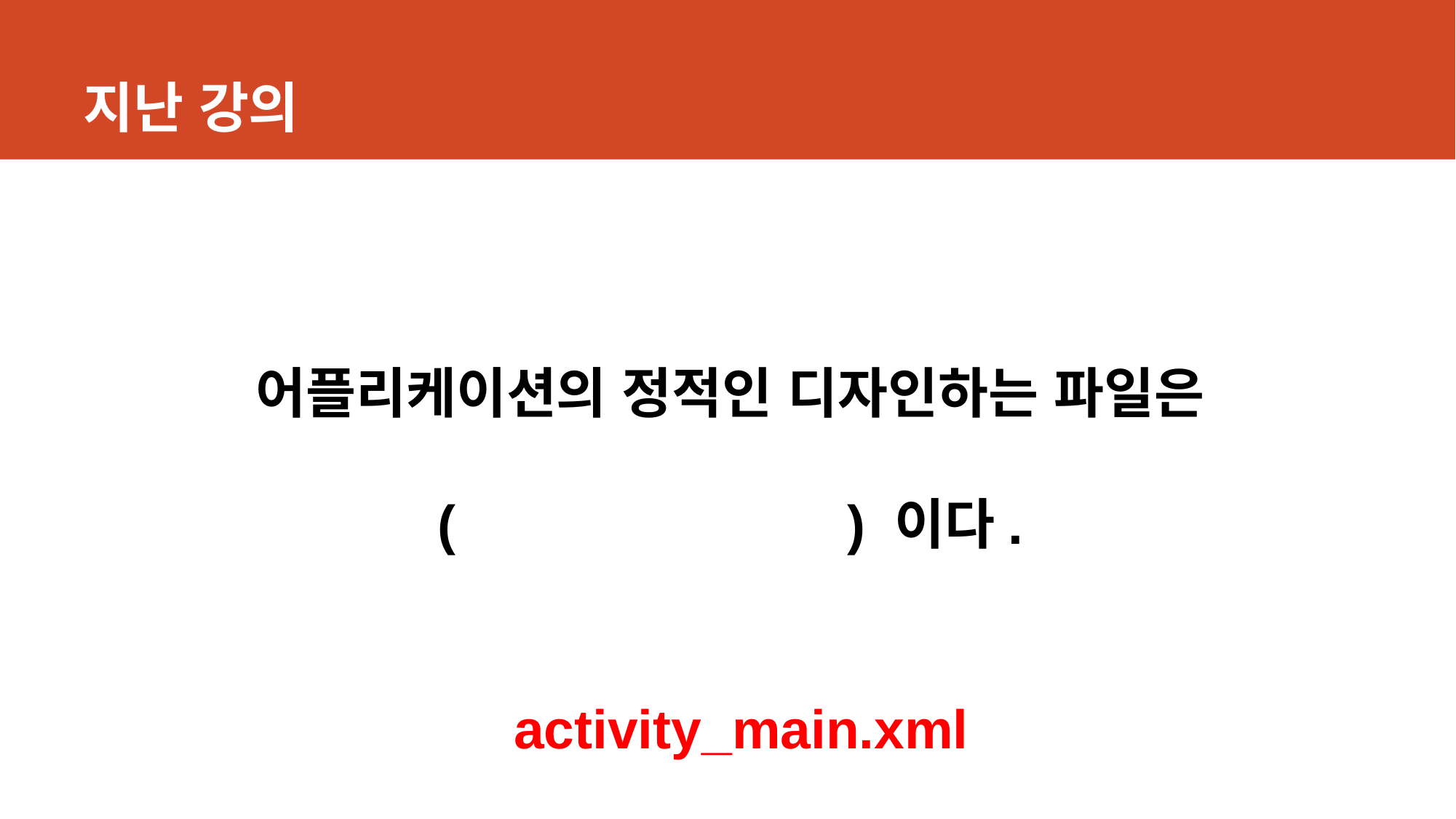

# 지난 강의
어플리케이션의 정적인 디자인하는 파일은

(                          ) 이다.
activity_main.xml